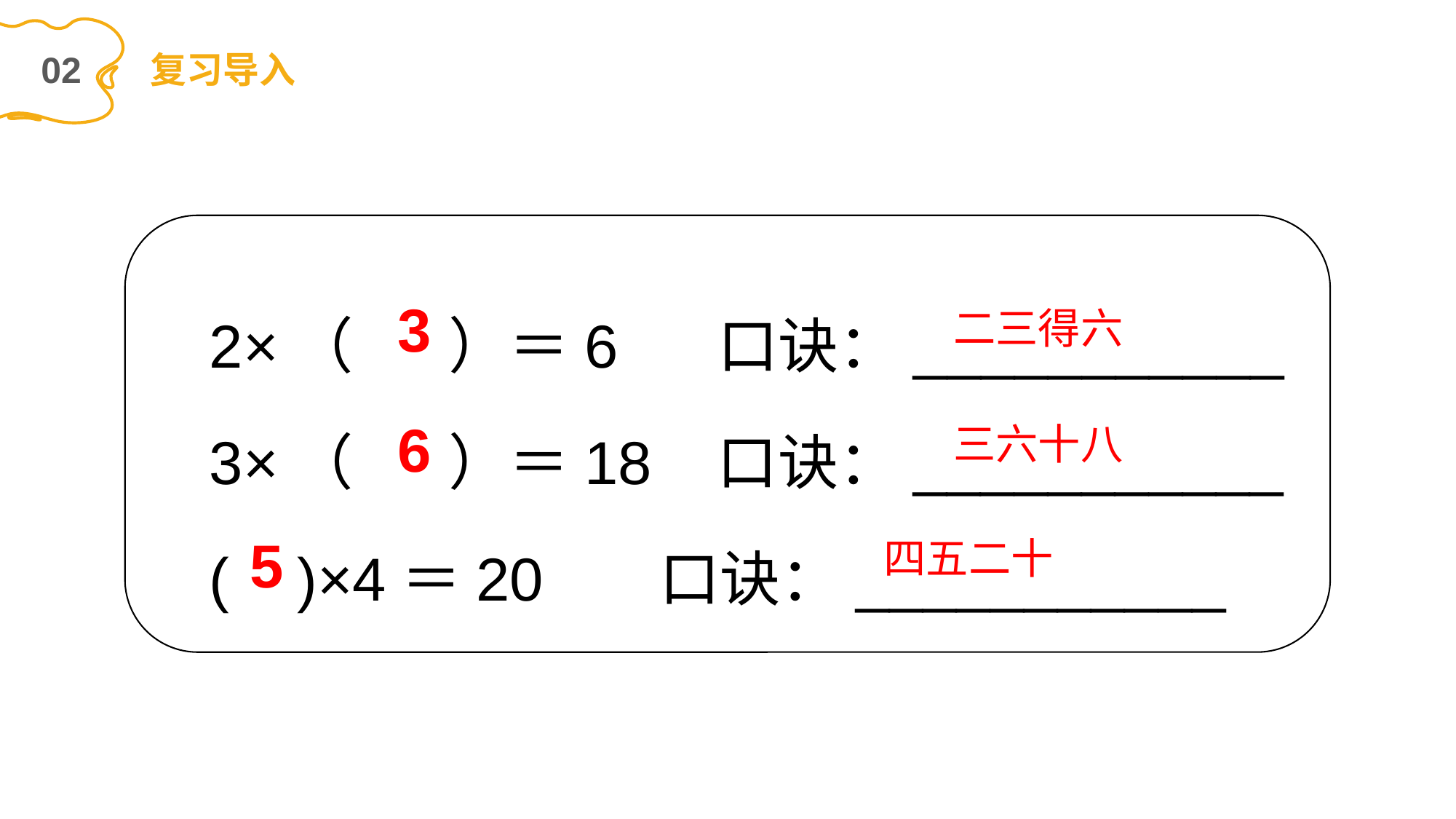

02
复习导入

2×（       ）＝6     口诀：___________
3×（       ）＝18   口诀：___________
(    )×4＝20      口诀：___________
3
二三得六
6
三六十八
5
四五二十